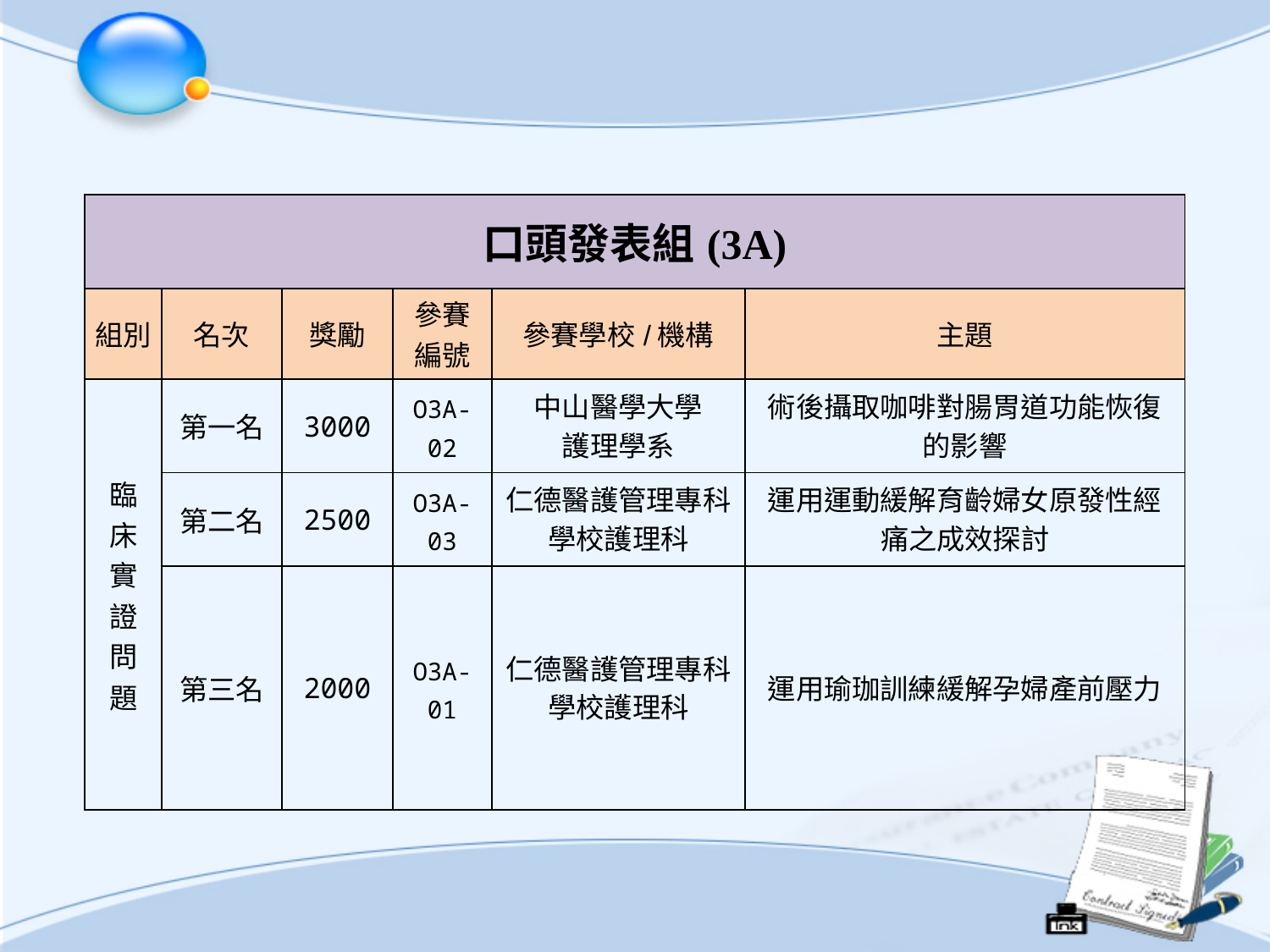

| 口頭發表組(3A) |  |  |  |  |  |
| --- | --- | --- | --- | --- | --- |
| 組別 | 名次 | 獎勵 | 參賽編號 | 參賽學校/機構 | 主題 |
| 臨床實證問題 | 第一名 | 3000 | O3A-02 | 中山醫學大學 護理學系 | 術後攝取咖啡對腸胃道功能恢復的影響​ |
| --- | --- | --- | --- | --- | --- |
|  | 第二名 | 2500 | O3A-03 | 仁德醫護管理專科學校護理科 | 運用運動緩解育齡婦女原發性經痛之成效探討 |
|  | 第三名 | 2000 | O3A-01 | 仁德醫護管理專科學校護理科 | 運用瑜珈訓練緩解孕婦產前壓力 |